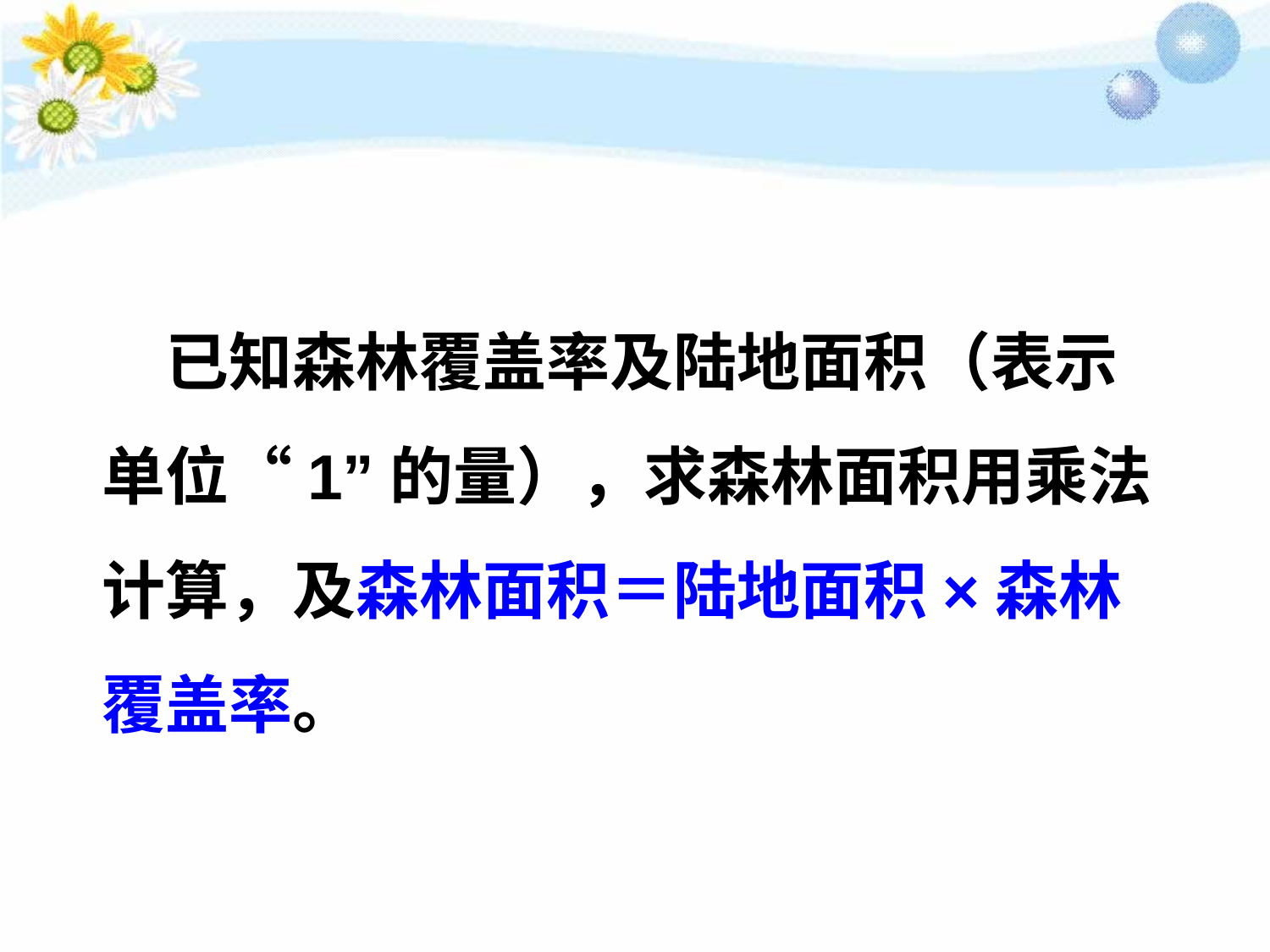

已知森林覆盖率及陆地面积（表示单位“1”的量），求森林面积用乘法计算，及森林面积＝陆地面积×森林覆盖率。